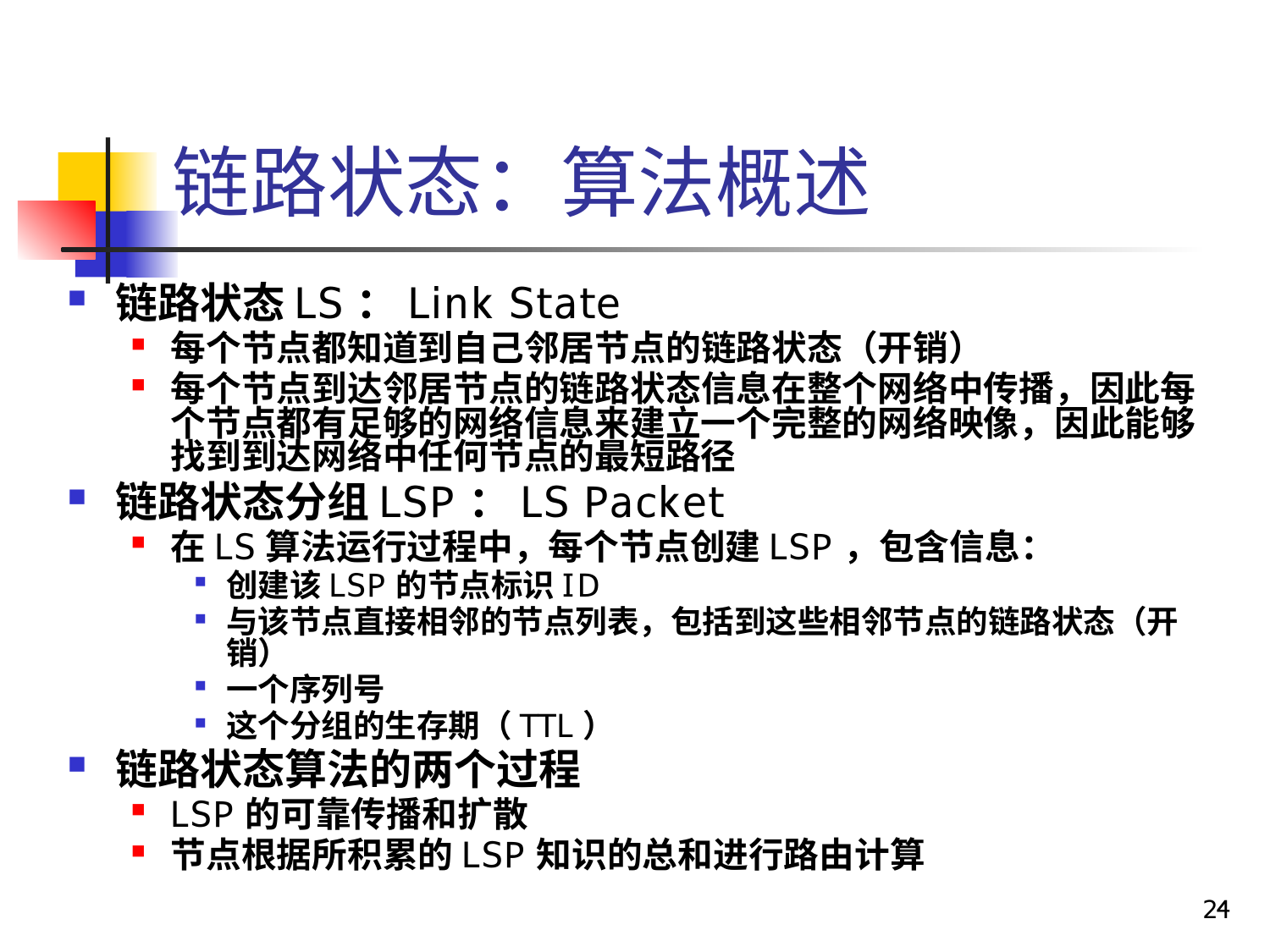

# 链路状态：算法概述
链路状态LS：Link State
每个节点都知道到自己邻居节点的链路状态（开销）
每个节点到达邻居节点的链路状态信息在整个网络中传播，因此每个节点都有足够的网络信息来建立一个完整的网络映像，因此能够找到到达网络中任何节点的最短路径
链路状态分组LSP：LS Packet
在LS算法运行过程中，每个节点创建LSP，包含信息：
创建该LSP的节点标识ID
与该节点直接相邻的节点列表，包括到这些相邻节点的链路状态（开销）
一个序列号
这个分组的生存期（TTL）
链路状态算法的两个过程
LSP的可靠传播和扩散
节点根据所积累的LSP知识的总和进行路由计算
24